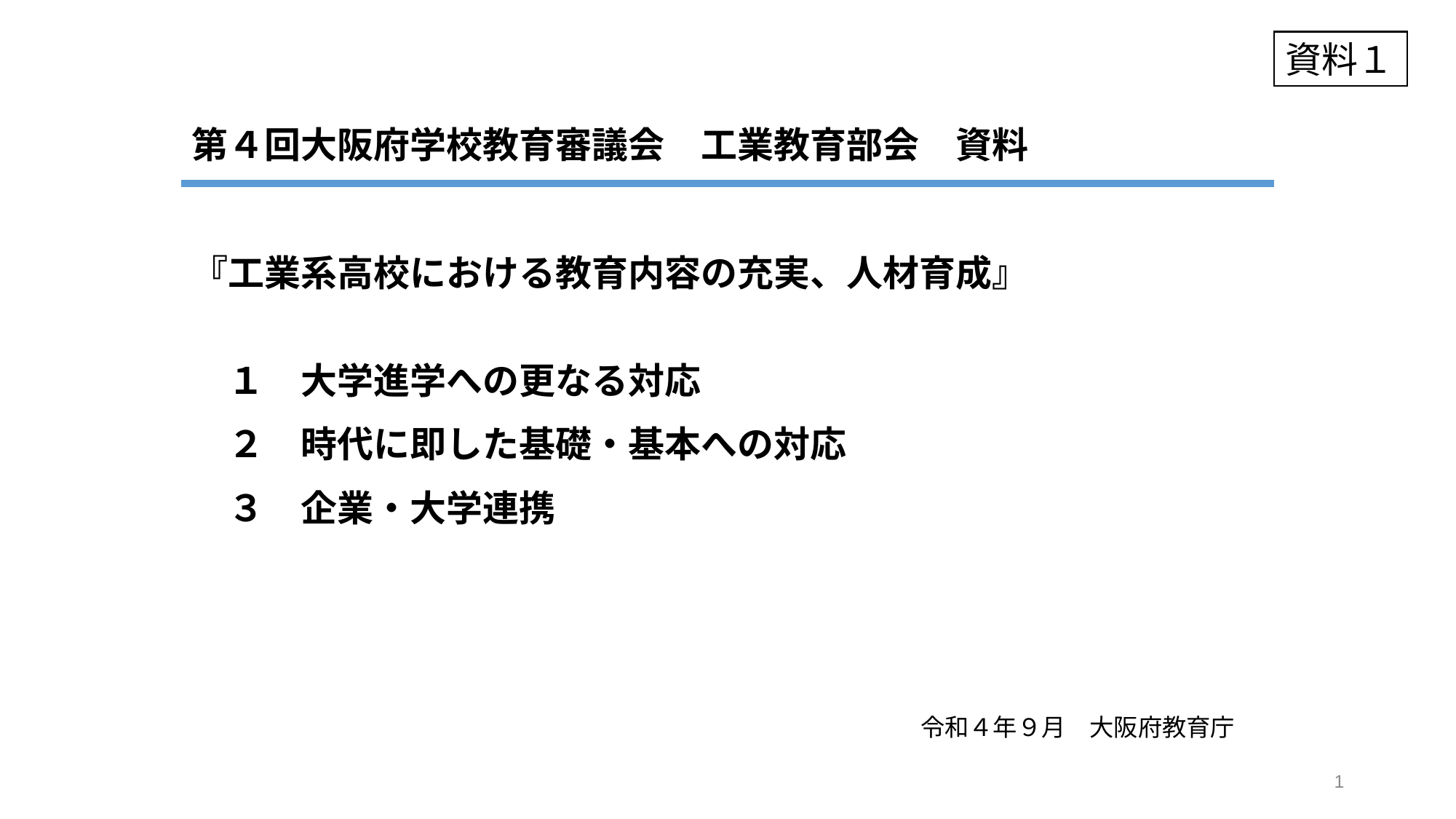

資料１
第４回大阪府学校教育審議会　工業教育部会　資料
『工業系高校における教育内容の充実、人材育成』

　１　大学進学への更なる対応

　２　時代に即した基礎・基本への対応

　３　企業・大学連携

令和４年９月　大阪府教育庁
1